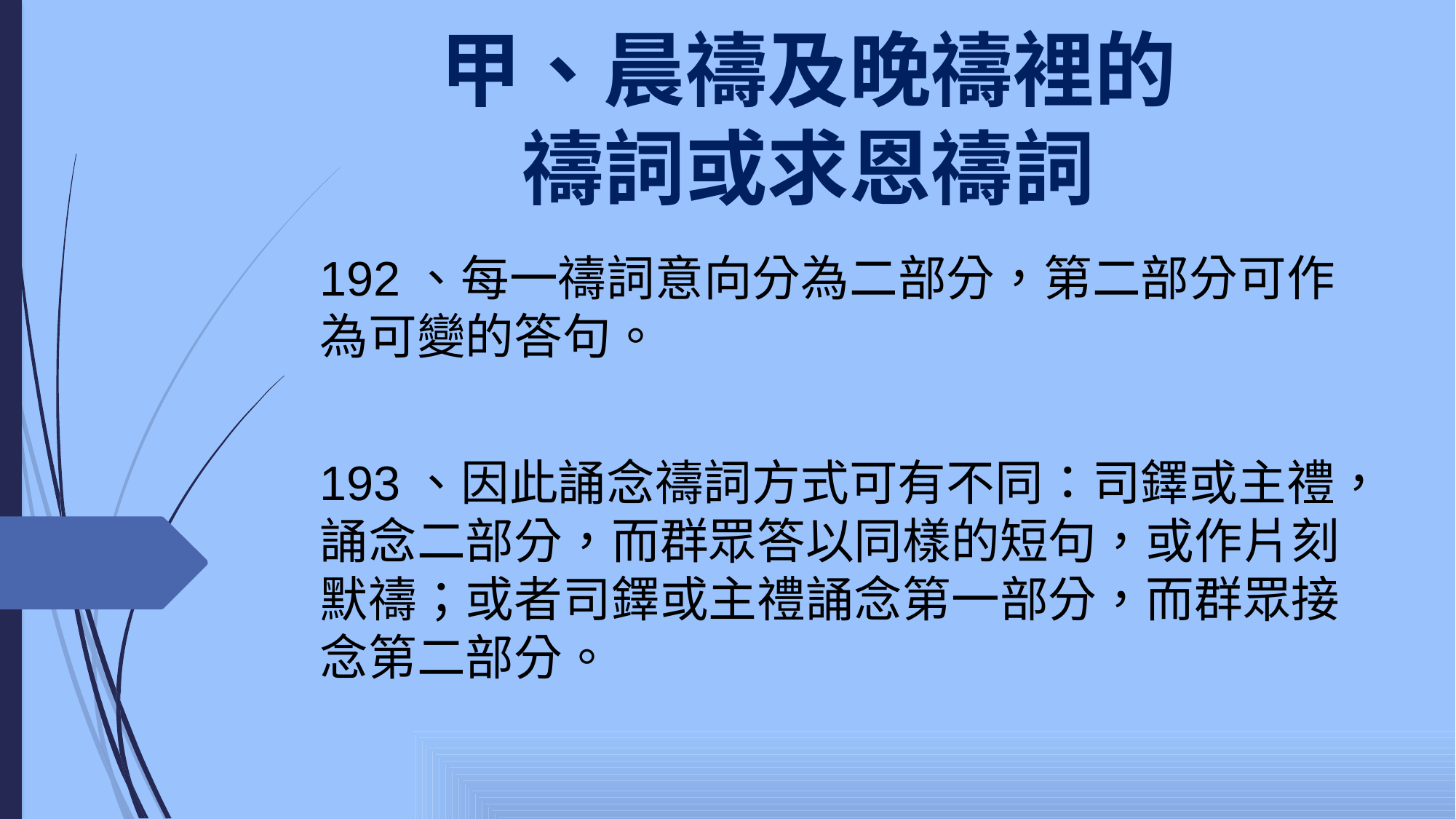

# 甲、晨禱及晚禱裡的 禱詞或求恩禱詞
192、每一禱詞意向分為二部分，第二部分可作為可變的答句。

193、因此誦念禱詞方式可有不同：司鐸或主禮，誦念二部分，而群眾答以同樣的短句，或作片刻默禱；或者司鐸或主禮誦念第一部分，而群眾接念第二部分。